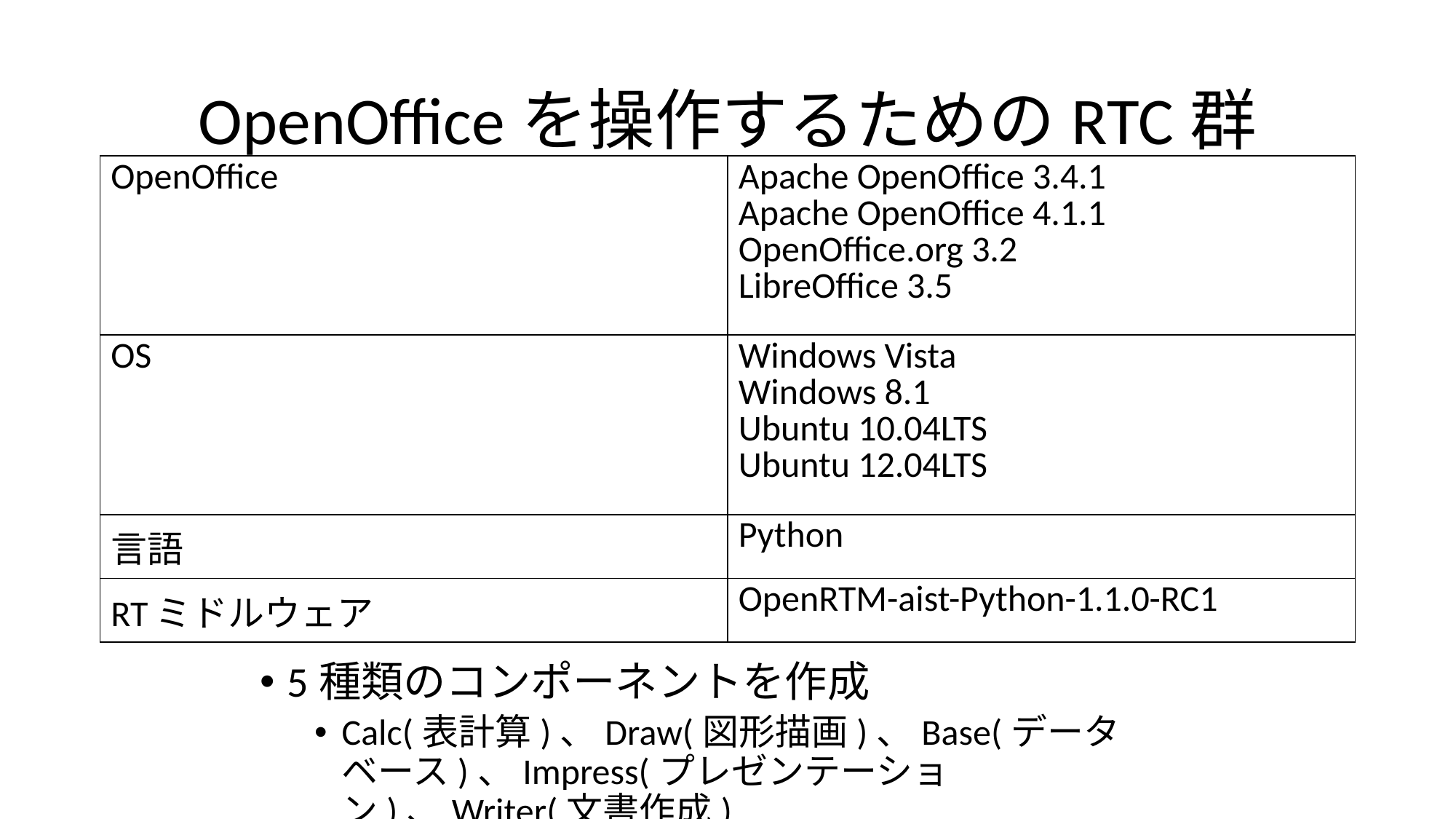

# OpenOfficeを操作するためのRTC群
| OpenOffice | Apache OpenOffice 3.4.1 Apache OpenOffice 4.1.1 OpenOffice.org 3.2 LibreOffice 3.5 |
| --- | --- |
| OS | Windows Vista Windows 8.1 Ubuntu 10.04LTS Ubuntu 12.04LTS |
| 言語 | Python |
| RTミドルウェア | OpenRTM-aist-Python-1.1.0-RC1 |
5種類のコンポーネントを作成
Calc(表計算)、Draw(図形描画)、Base(データベース)、Impress(プレゼンテーション)、Writer(文書作成)